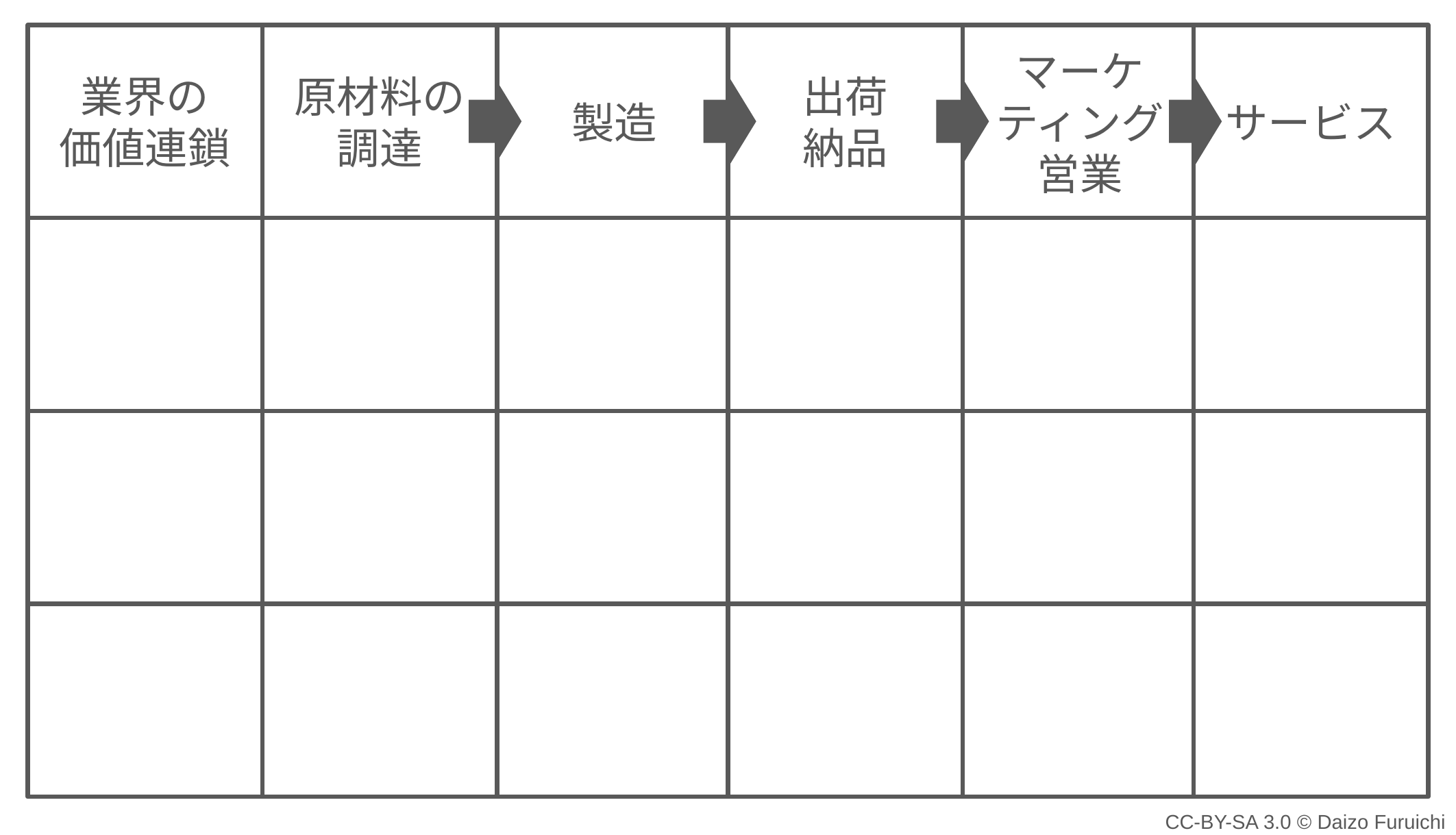

サービス
業界の
価値連鎖
原材料の
調達
製造
出荷
納品
マーケ
ティング
営業